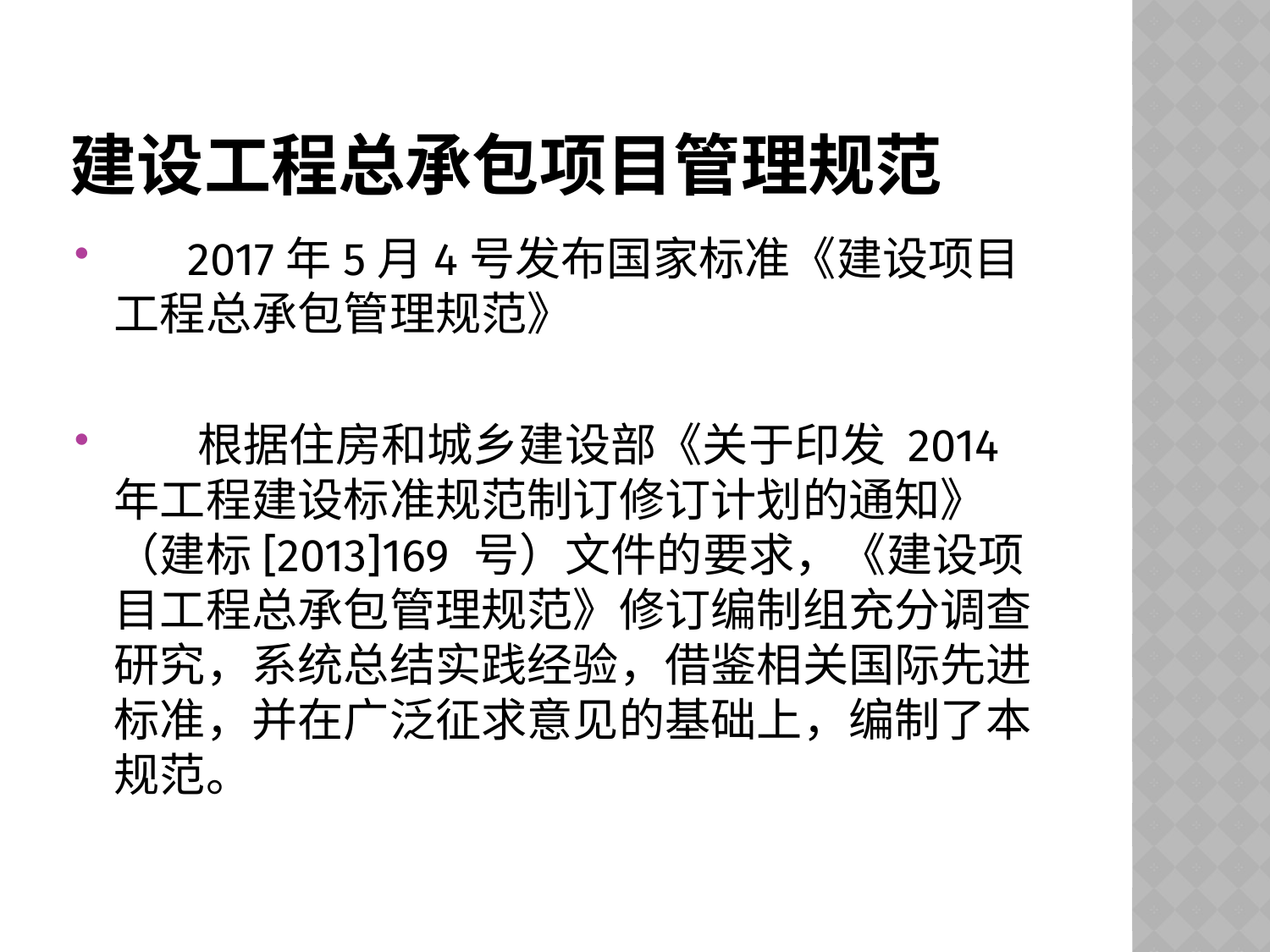

# 建设工程总承包项目管理规范
      2017年5月4号发布国家标准《建设项目工程总承包管理规范》

       根据住房和城乡建设部《关于印发 2014 年工程建设标准规范制订修订计划的通知》（建标[2013]169 号）文件的要求，《建设项目工程总承包管理规范》修订编制组充分调查研究，系统总结实践经验，借鉴相关国际先进标准，并在广泛征求意见的基础上，编制了本规范。